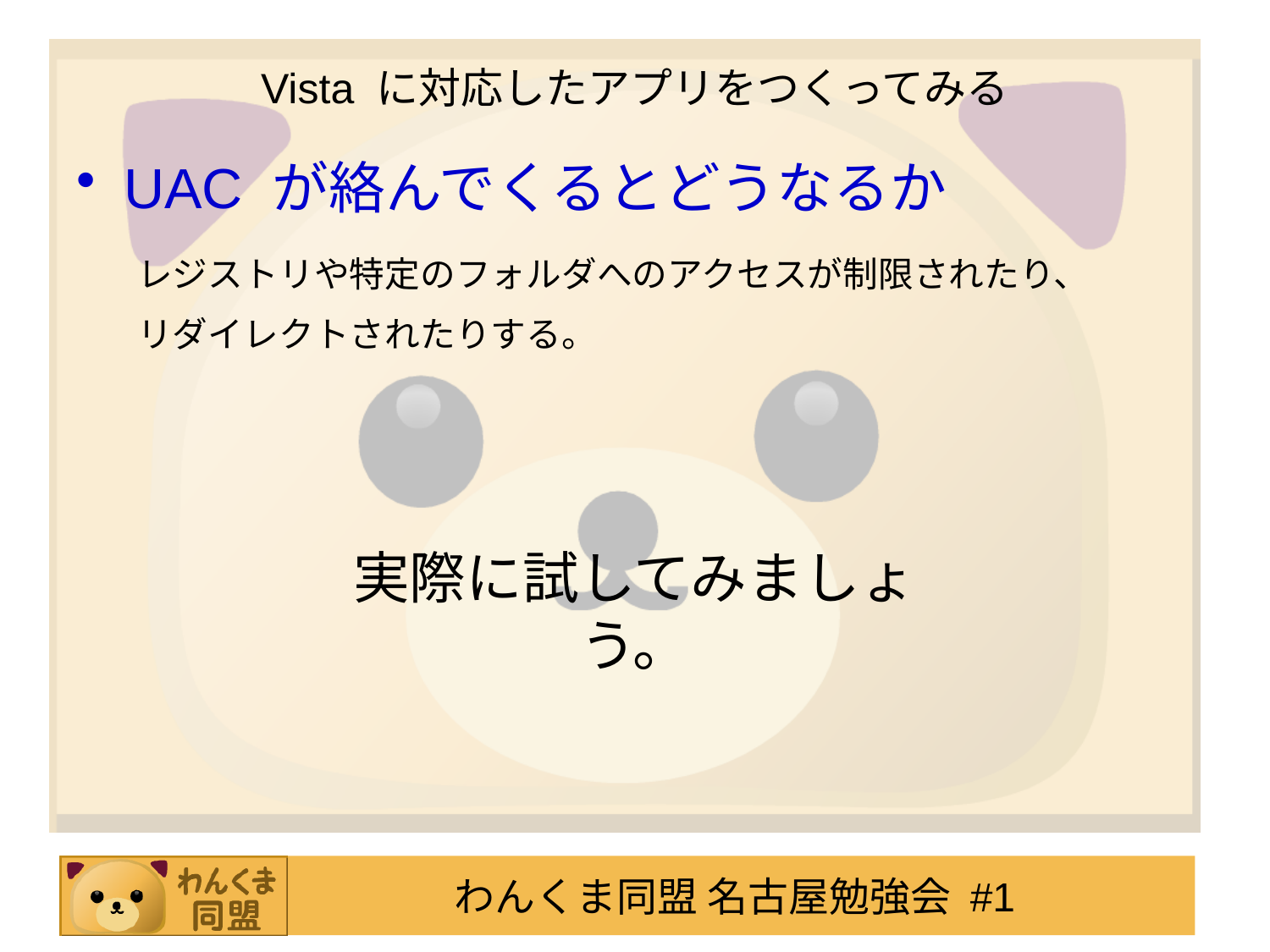

# Vista に対応したアプリをつくってみる
UAC が絡んでくるとどうなるか
レジストリや特定のフォルダへのアクセスが制限されたり、
リダイレクトされたりする。
実際に試してみましょう。